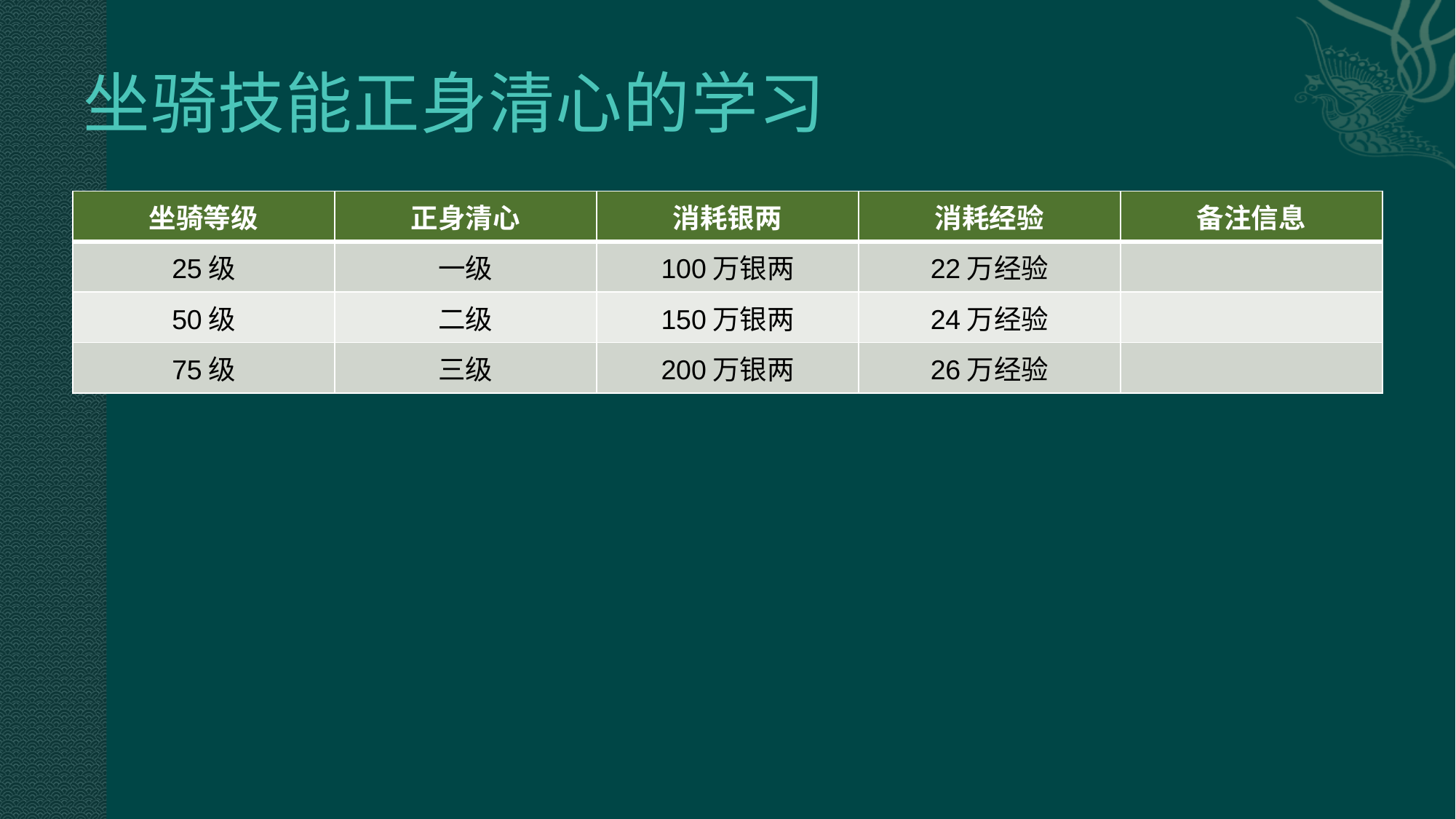

# 坐骑技能正身清心的学习
| 坐骑等级 | 正身清心 | 消耗银两 | 消耗经验 | 备注信息 |
| --- | --- | --- | --- | --- |
| 25级 | 一级 | 100万银两 | 22万经验 |  |
| 50级 | 二级 | 150万银两 | 24万经验 |  |
| 75级 | 三级 | 200万银两 | 26万经验 |  |